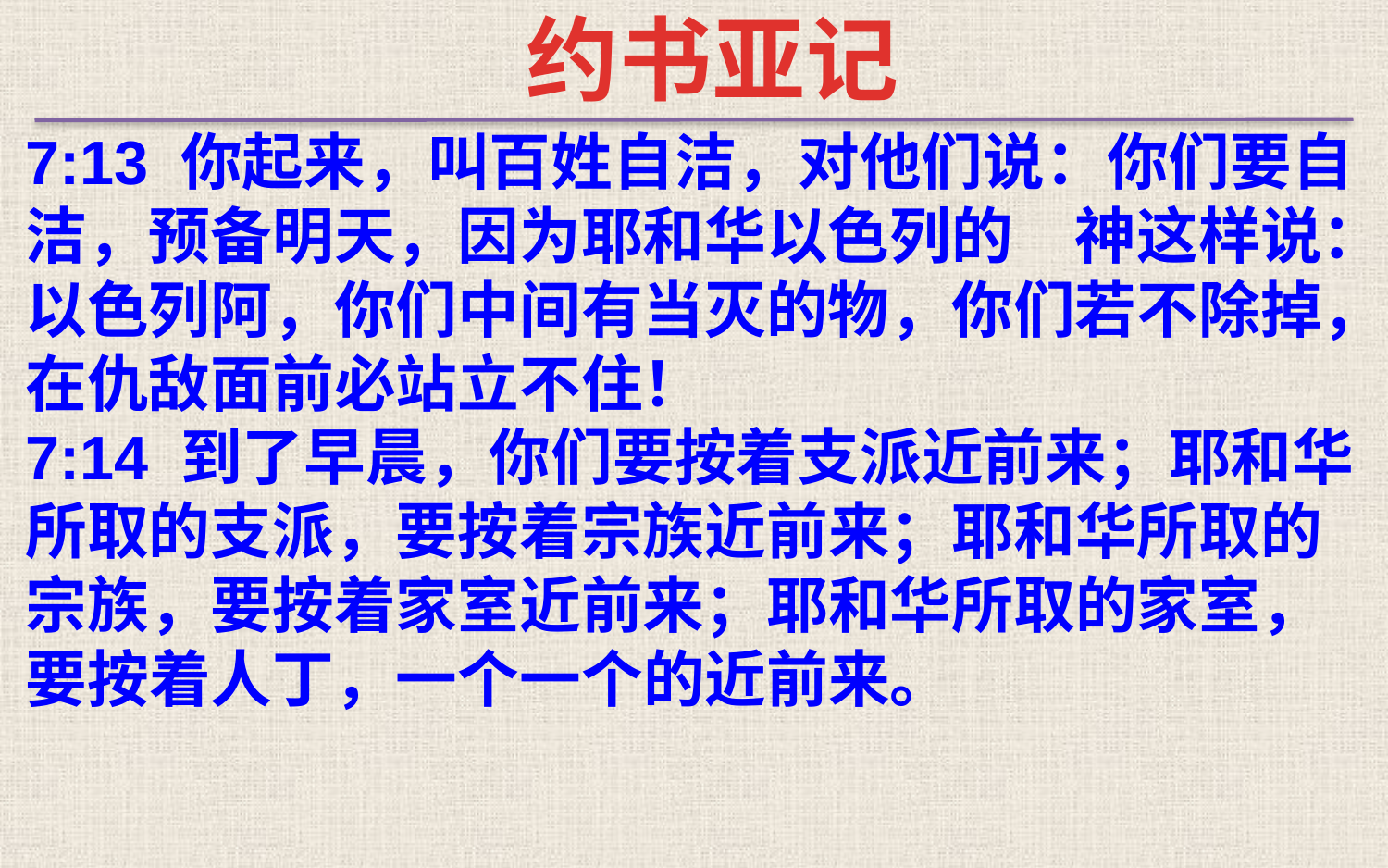

约书亚记
7:13 你起来，叫百姓自洁，对他们说：你们要自洁，预备明天，因为耶和华以色列的　神这样说：以色列阿，你们中间有当灭的物，你们若不除掉，在仇敌面前必站立不住！
7:14 到了早晨，你们要按着支派近前来；耶和华所取的支派，要按着宗族近前来；耶和华所取的宗族，要按着家室近前来；耶和华所取的家室，要按着人丁，一个一个的近前来。